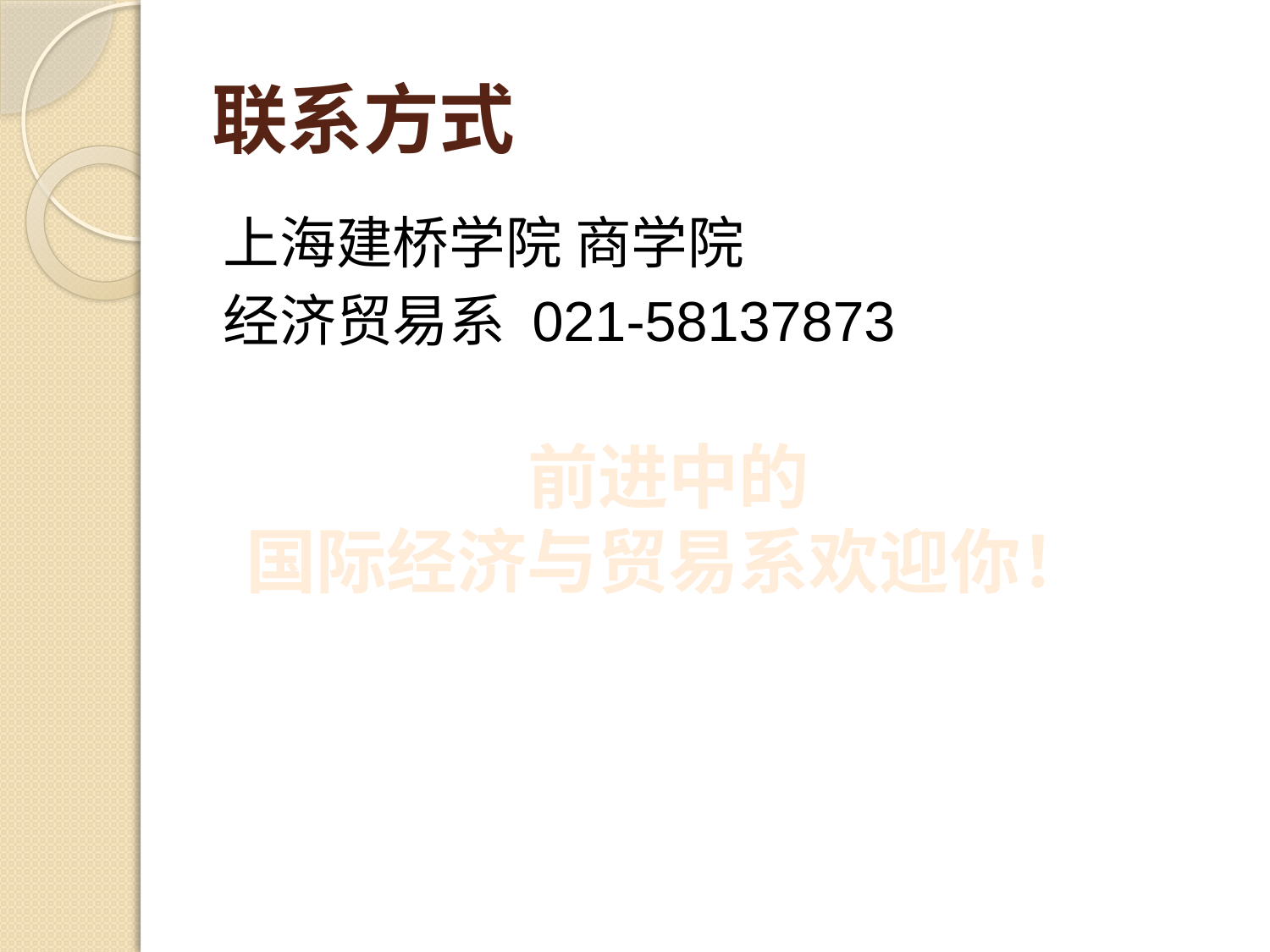

# 联系方式
上海建桥学院 商学院
经济贸易系 021-58137873

前进中的
国际经济与贸易系欢迎你！